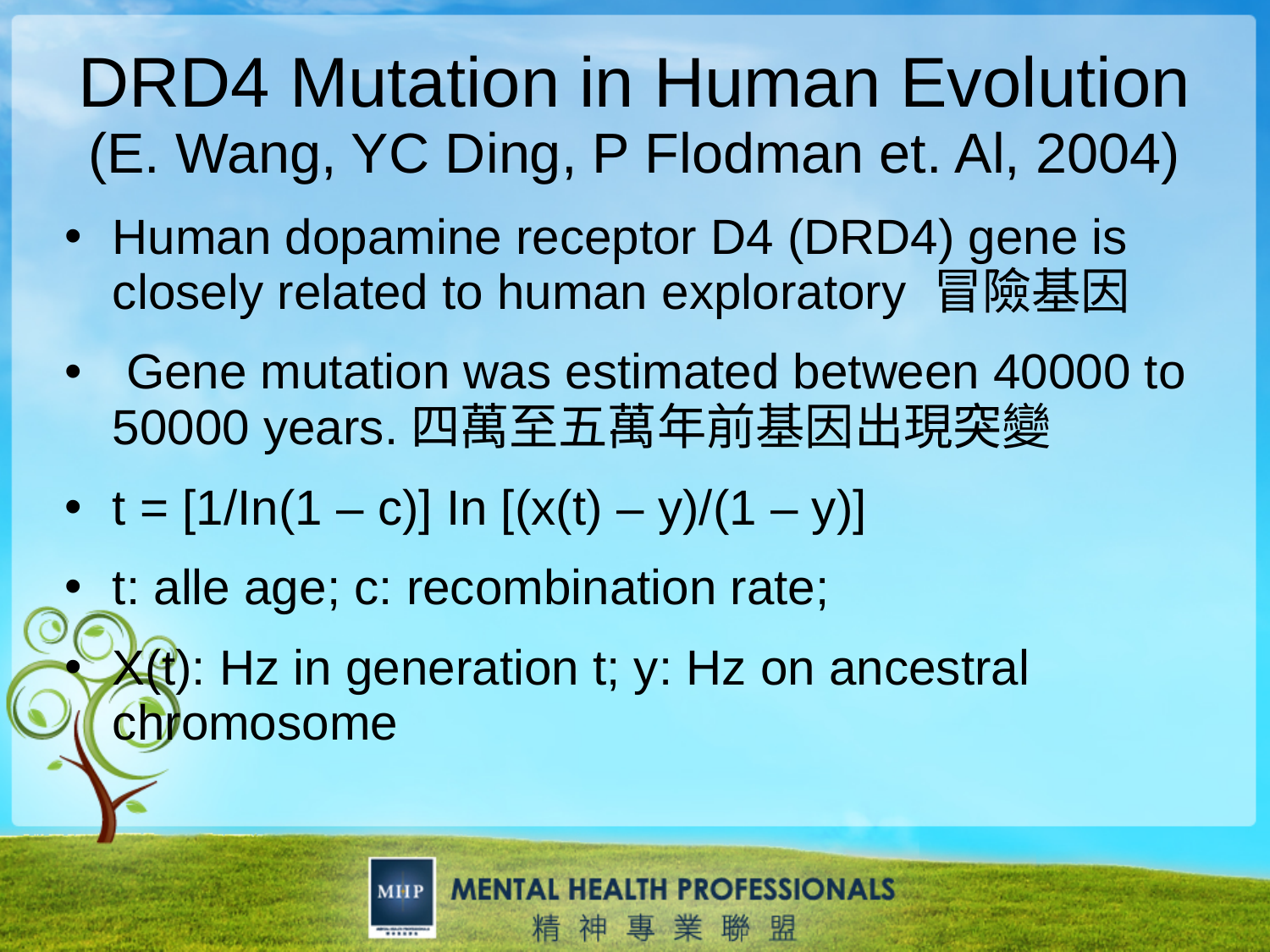

# DRD4 Mutation in Human Evolution (E. Wang, YC Ding, P Flodman et. Al, 2004)
Human dopamine receptor D4 (DRD4) gene is closely related to human exploratory 冒險基因
 Gene mutation was estimated between 40000 to 50000 years.四萬至五萬年前基因出現突變
t = [1/In(1 – c)] In [(x(t) – y)/(1 – y)]
t: alle age; c: recombination rate;
X(t): Hz in generation t; y: Hz on ancestral chromosome